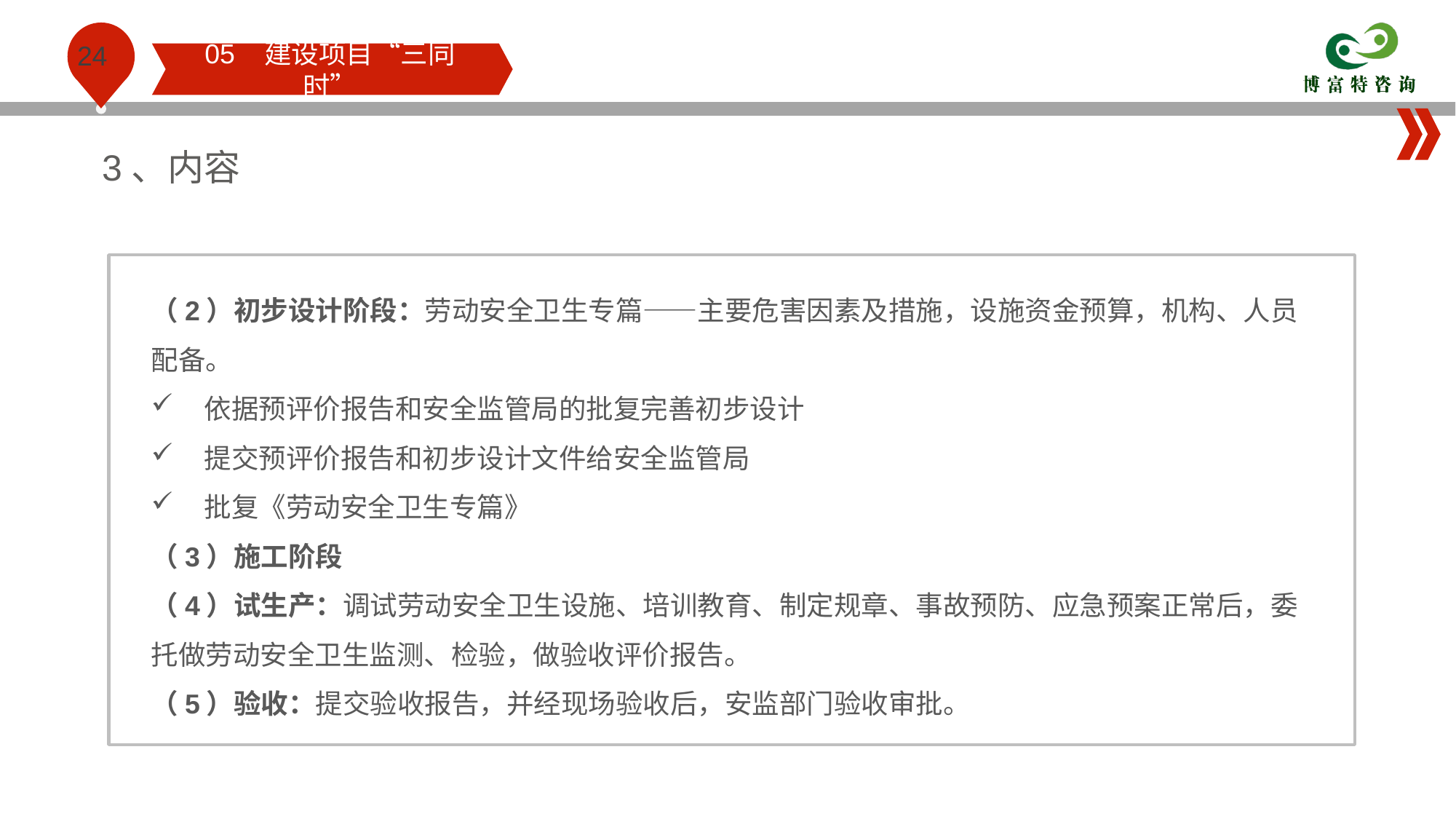

05   建设项目“三同时”

3、内容

（2）初步设计阶段：劳动安全卫生专篇——主要危害因素及措施，设施资金预算，机构、人员配备。
  依据预评价报告和安全监管局的批复完善初步设计
  提交预评价报告和初步设计文件给安全监管局
  批复《劳动安全卫生专篇》
（3）施工阶段
（4）试生产：调试劳动安全卫生设施、培训教育、制定规章、事故预防、应急预案正常后，委托做劳动安全卫生监测、检验，做验收评价报告。
（5）验收：提交验收报告，并经现场验收后，安监部门验收审批。